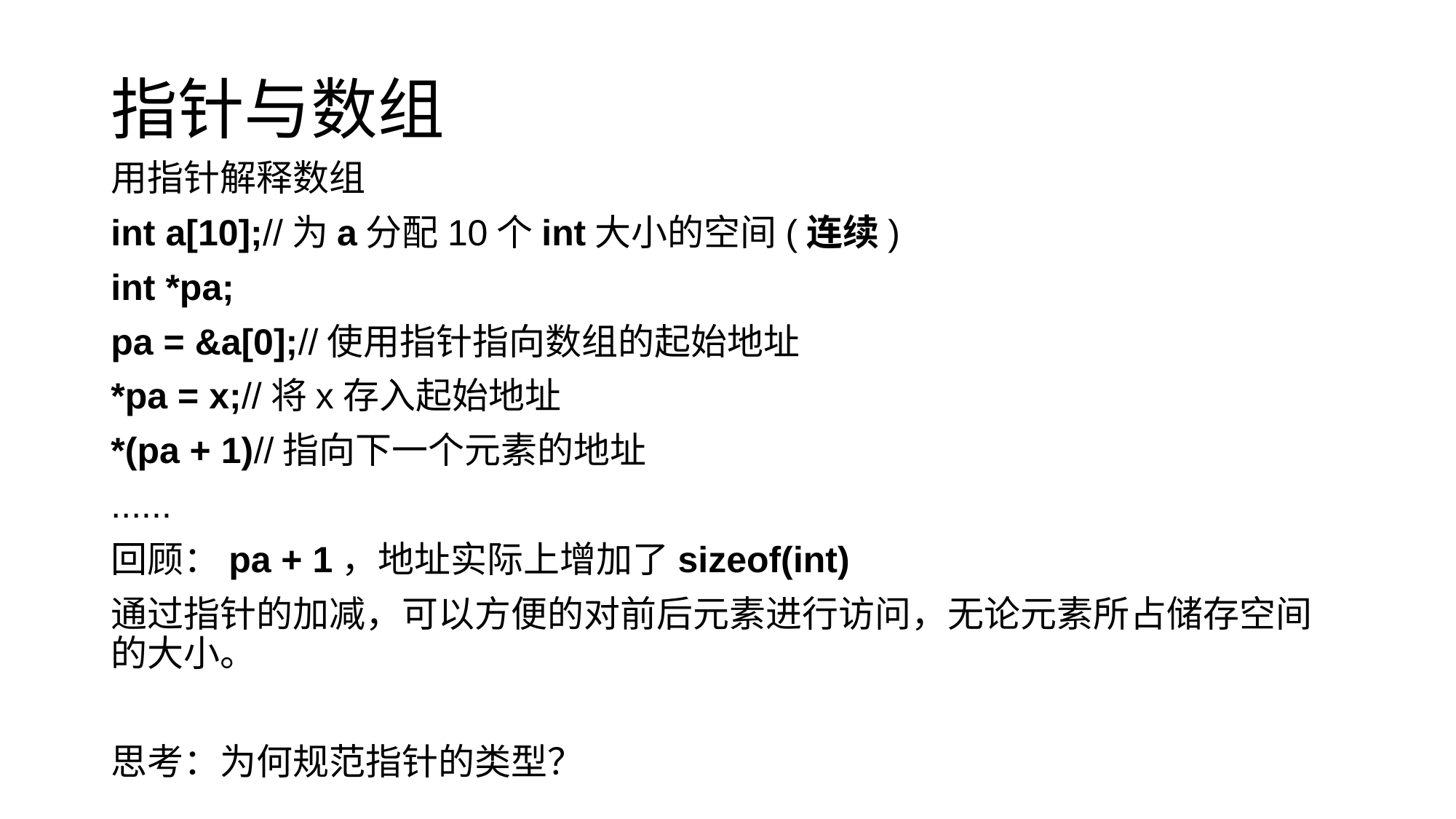

# 指针与数组
用指针解释数组
int a[10];//为a分配10个int大小的空间(连续)
int *pa;
pa = &a[0];//使用指针指向数组的起始地址
*pa = x;//将x存入起始地址
*(pa + 1)//指向下一个元素的地址
......
回顾：pa + 1，地址实际上增加了sizeof(int)
通过指针的加减，可以方便的对前后元素进行访问，无论元素所占储存空间的大小。

思考：为何规范指针的类型？